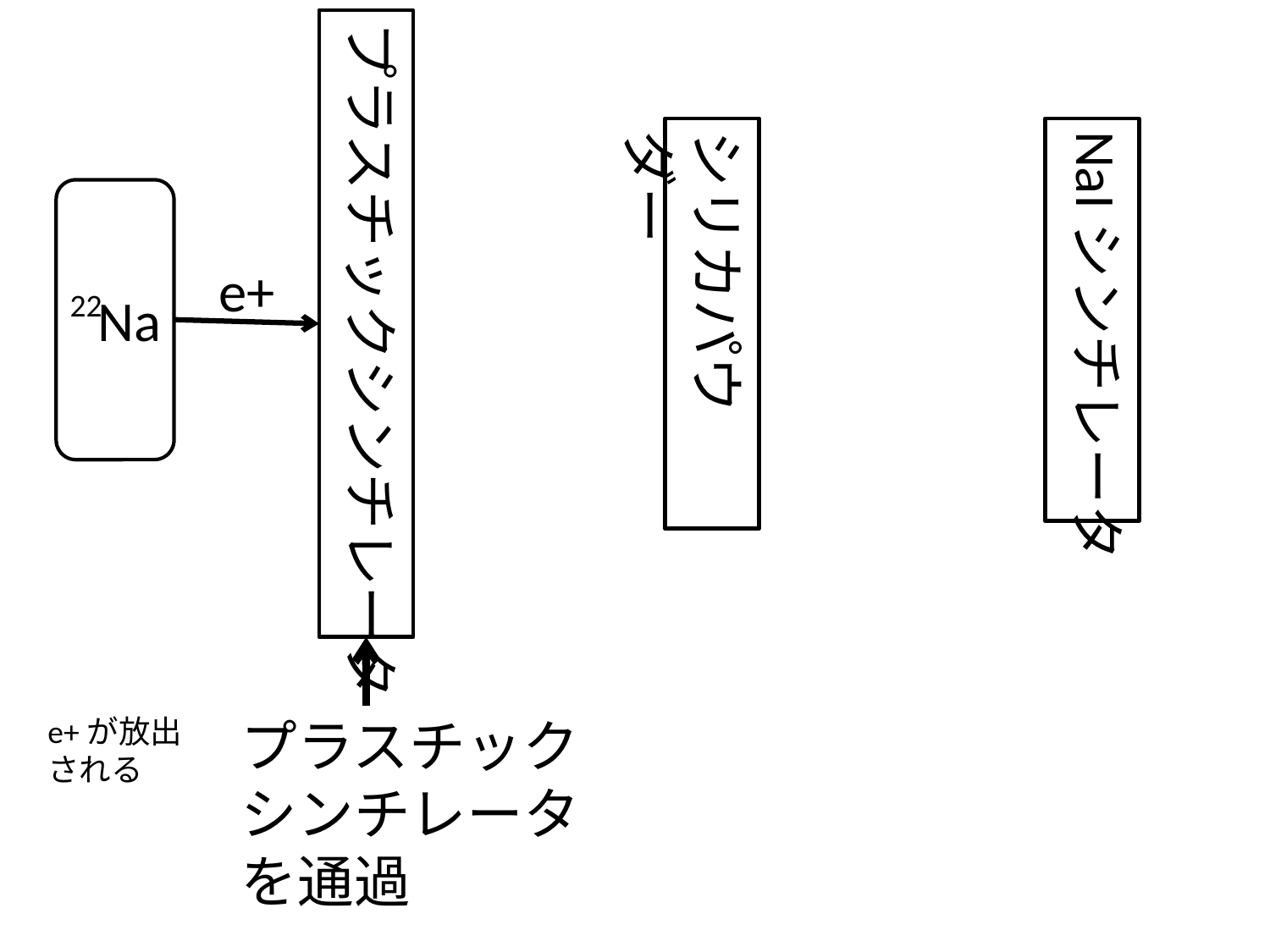

プラスチックシンチレータ
シリカパウダー
NaIシンチレータ

e+
22
Na
プラスチック
シンチレータ
を通過
e+が放出
される